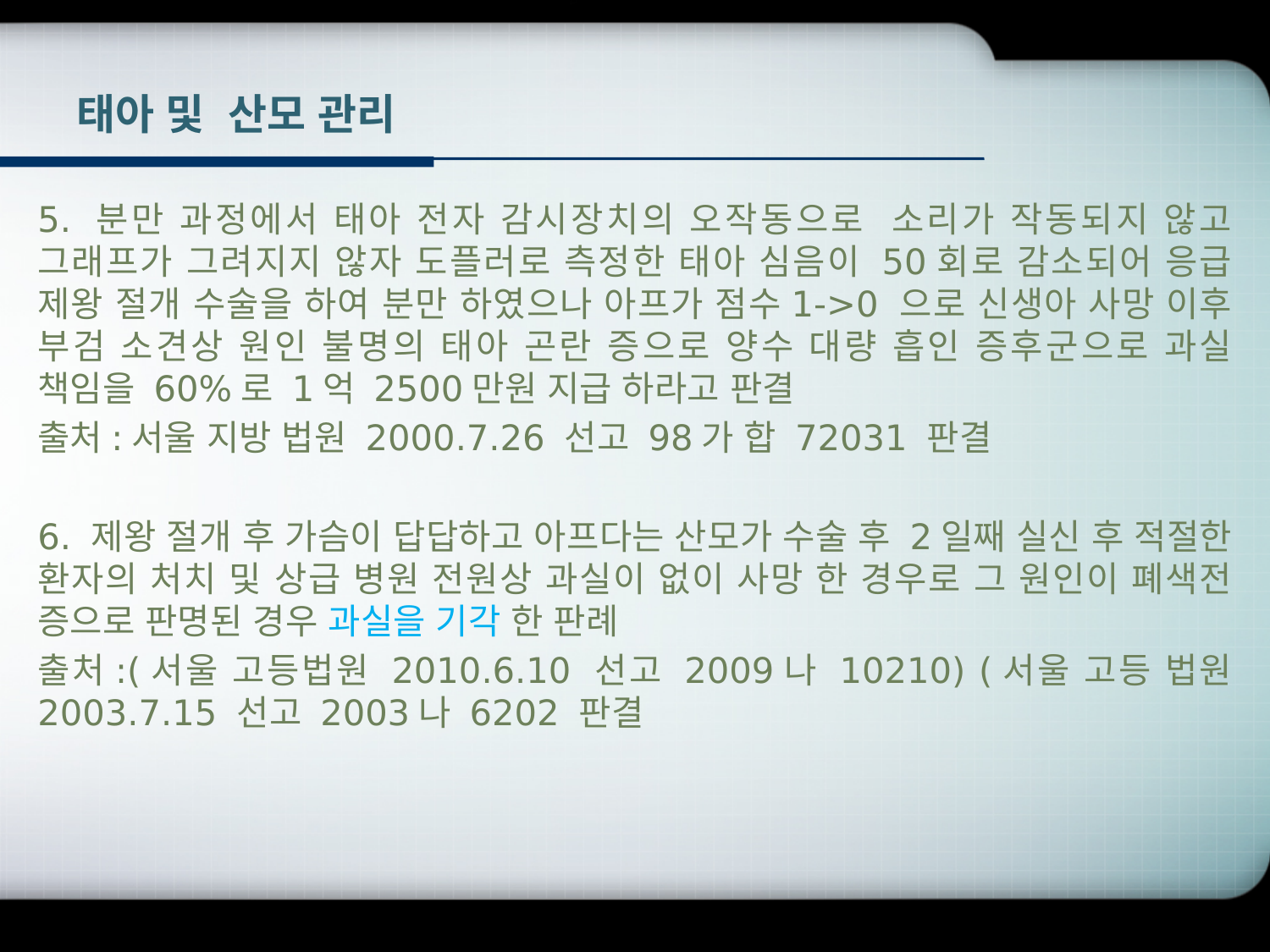

# 태아 및  산모 관리
5. 분만 과정에서 태아 전자 감시장치의 오작동으로  소리가 작동되지 않고 그래프가 그려지지 않자 도플러로 측정한 태아 심음이 50회로 감소되어 응급 제왕 절개 수술을 하여 분만 하였으나 아프가 점수1->0 으로 신생아 사망 이후 부검 소견상 원인 불명의 태아 곤란 증으로 양수 대량 흡인 증후군으로 과실 책임을 60%로 1억 2500만원 지급 하라고 판결
출처:서울 지방 법원 2000.7.26 선고 98가 합 72031 판결

6. 제왕 절개 후 가슴이 답답하고 아프다는 산모가 수술 후 2일째 실신 후 적절한 환자의 처치 및 상급 병원 전원상 과실이 없이 사망 한 경우로 그 원인이 폐색전 증으로 판명된 경우 과실을 기각 한 판례
출처:(서울 고등법원 2010.6.10 선고 2009나 10210) (서울 고등 법원 2003.7.15 선고 2003나 6202 판결